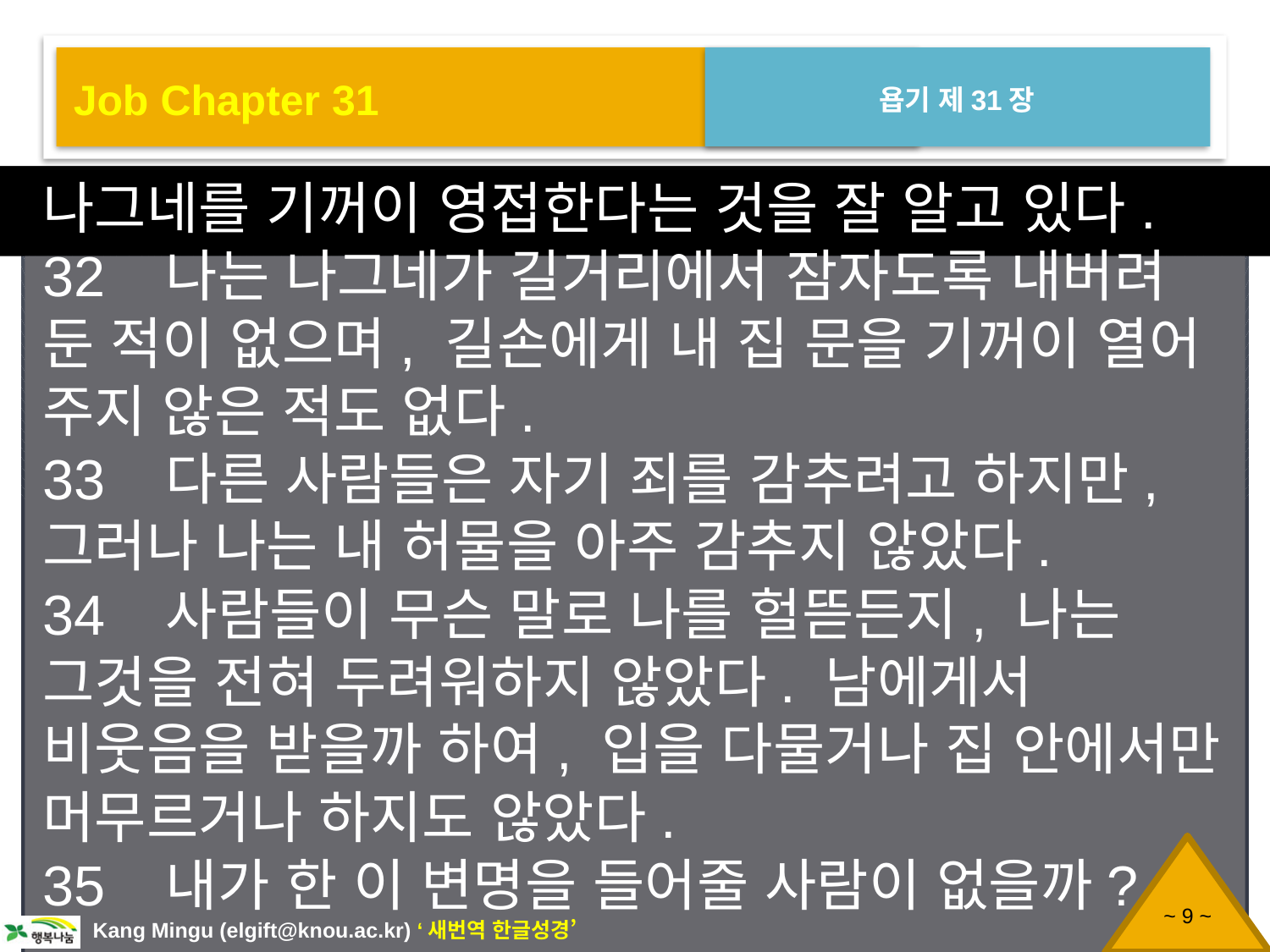

Job Chapter 31
욥기 제31장
나그네를 기꺼이 영접한다는 것을 잘 알고 있다.
32   나는 나그네가 길거리에서 잠자도록 내버려 둔 적이 없으며, 길손에게 내 집 문을 기꺼이 열어 주지 않은 적도 없다.
33   다른 사람들은 자기 죄를 감추려고 하지만, 그러나 나는 내 허물을 아주 감추지 않았다.
34   사람들이 무슨 말로 나를 헐뜯든지, 나는 그것을 전혀 두려워하지 않았다. 남에게서 비웃음을 받을까 하여, 입을 다물거나 집 안에서만 머무르거나 하지도 않았다.
35   내가 한 이 변명을 들어줄 사람이 없을까?